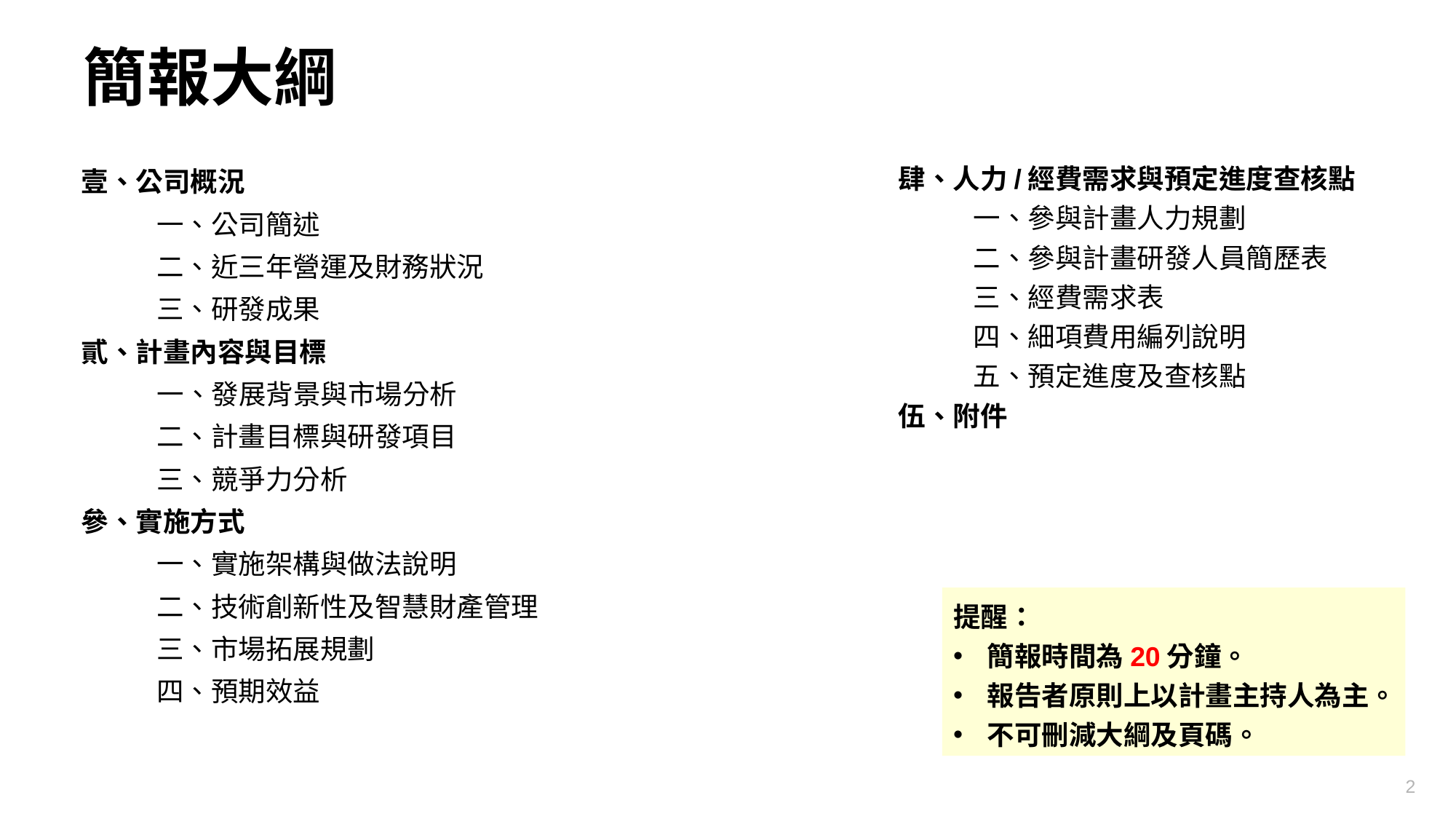

# 簡報大綱
壹、公司概況
一、公司簡述
二、近三年營運及財務狀況
三、研發成果
貳、計畫內容與目標
一、發展背景與市場分析
二、計畫目標與研發項目
三、競爭力分析
參、實施方式
一、實施架構與做法說明
二、技術創新性及智慧財產管理
三、市場拓展規劃
四、預期效益
肆、人力/經費需求與預定進度查核點
一、參與計畫人力規劃
二、參與計畫研發人員簡歷表
三、經費需求表
四、細項費用編列說明
五、預定進度及查核點
伍、附件
提醒：
簡報時間為20分鐘。
報告者原則上以計畫主持人為主。
不可刪減大綱及頁碼。
2